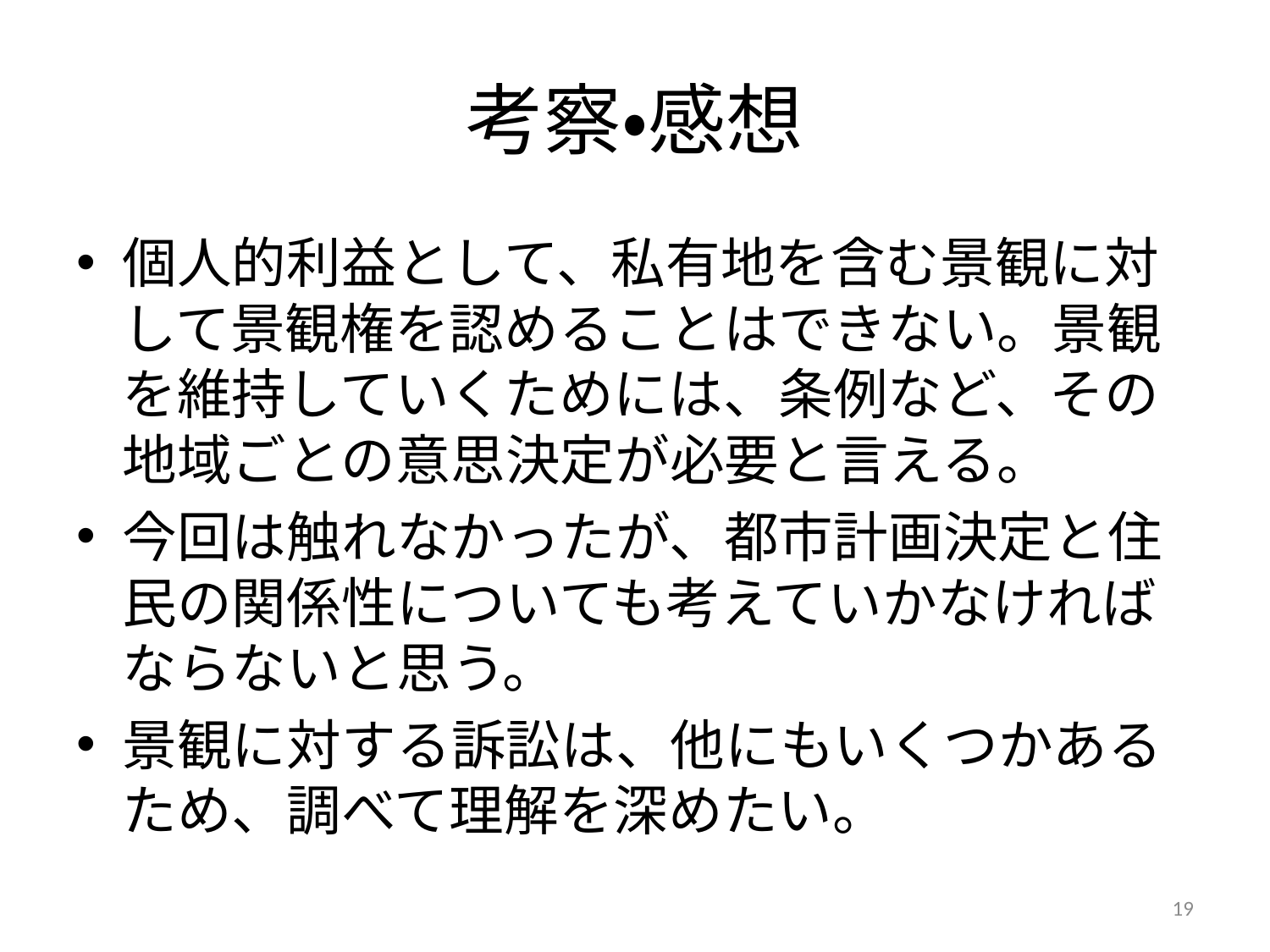

# 考察・感想
個人的利益として、私有地を含む景観に対して景観権を認めることはできない。景観を維持していくためには、条例など、その地域ごとの意思決定が必要と言える。
今回は触れなかったが、都市計画決定と住民の関係性についても考えていかなければならないと思う。
景観に対する訴訟は、他にもいくつかあるため、調べて理解を深めたい。
19